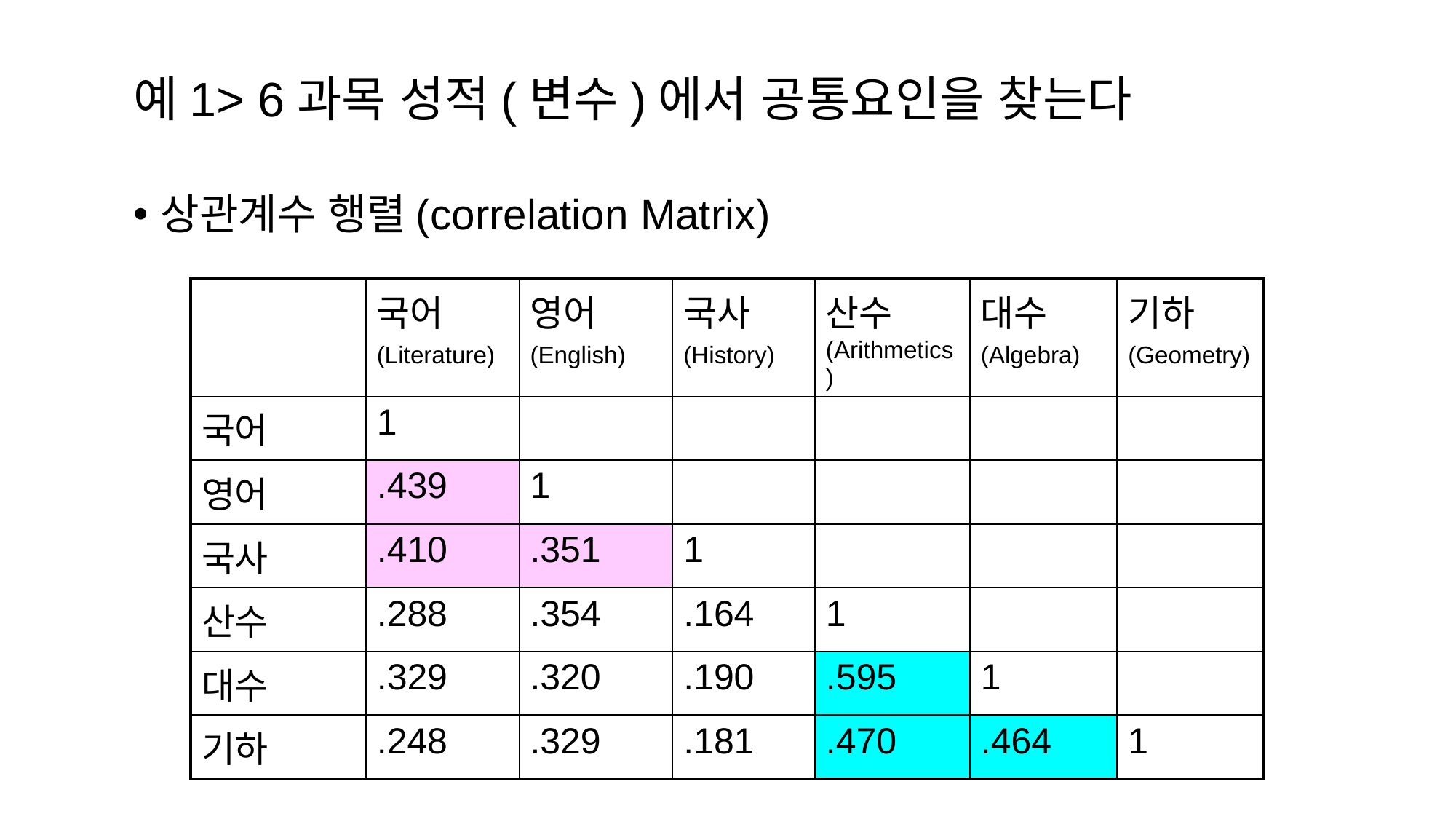

# 예1> 6과목 성적(변수)에서 공통요인을 찾는다
상관계수 행렬(correlation Matrix)
|  | 국어 (Literature) | 영어 (English) | 국사 (History) | 산수(Arithmetics) | 대수 (Algebra) | 기하 (Geometry) |
| --- | --- | --- | --- | --- | --- | --- |
| 국어 | 1 |  |  |  |  |  |
| 영어 | .439 | 1 |  |  |  |  |
| 국사 | .410 | .351 | 1 |  |  |  |
| 산수 | .288 | .354 | .164 | 1 |  |  |
| 대수 | .329 | .320 | .190 | .595 | 1 |  |
| 기하 | .248 | .329 | .181 | .470 | .464 | 1 |